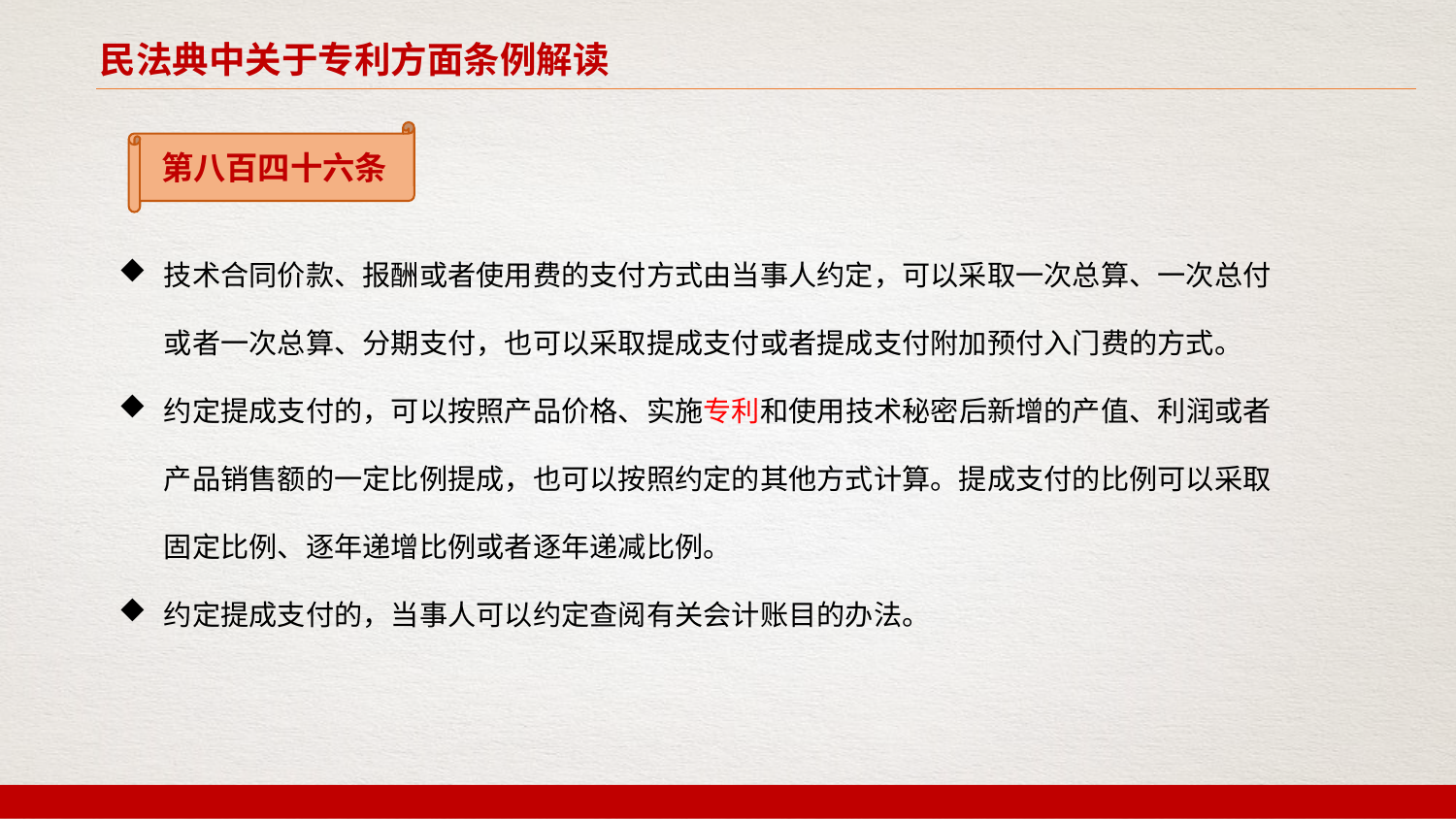

民法典中关于专利方面条例解读
第八百四十六条
技术合同价款、报酬或者使用费的支付方式由当事人约定，可以采取一次总算、一次总付或者一次总算、分期支付，也可以采取提成支付或者提成支付附加预付入门费的方式。
约定提成支付的，可以按照产品价格、实施专利和使用技术秘密后新增的产值、利润或者产品销售额的一定比例提成，也可以按照约定的其他方式计算。提成支付的比例可以采取固定比例、逐年递增比例或者逐年递减比例。
约定提成支付的，当事人可以约定查阅有关会计账目的办法。